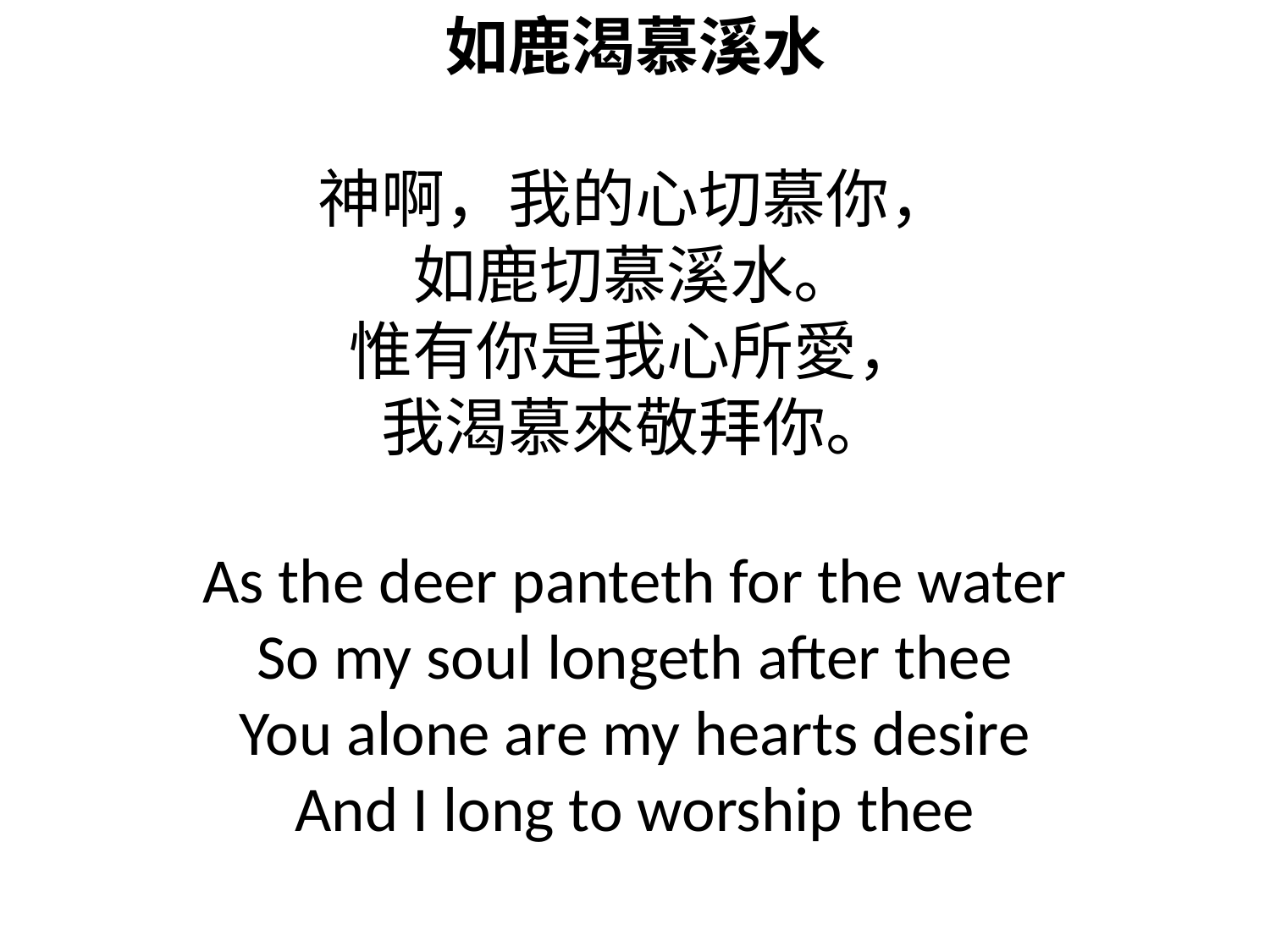

如鹿渴慕溪水

神啊，我的心切慕你，
如鹿切慕溪水。
惟有你是我心所愛，
我渴慕來敬拜你。
As the deer panteth for the water
So my soul longeth after thee
You alone are my hearts desire
And I long to worship thee